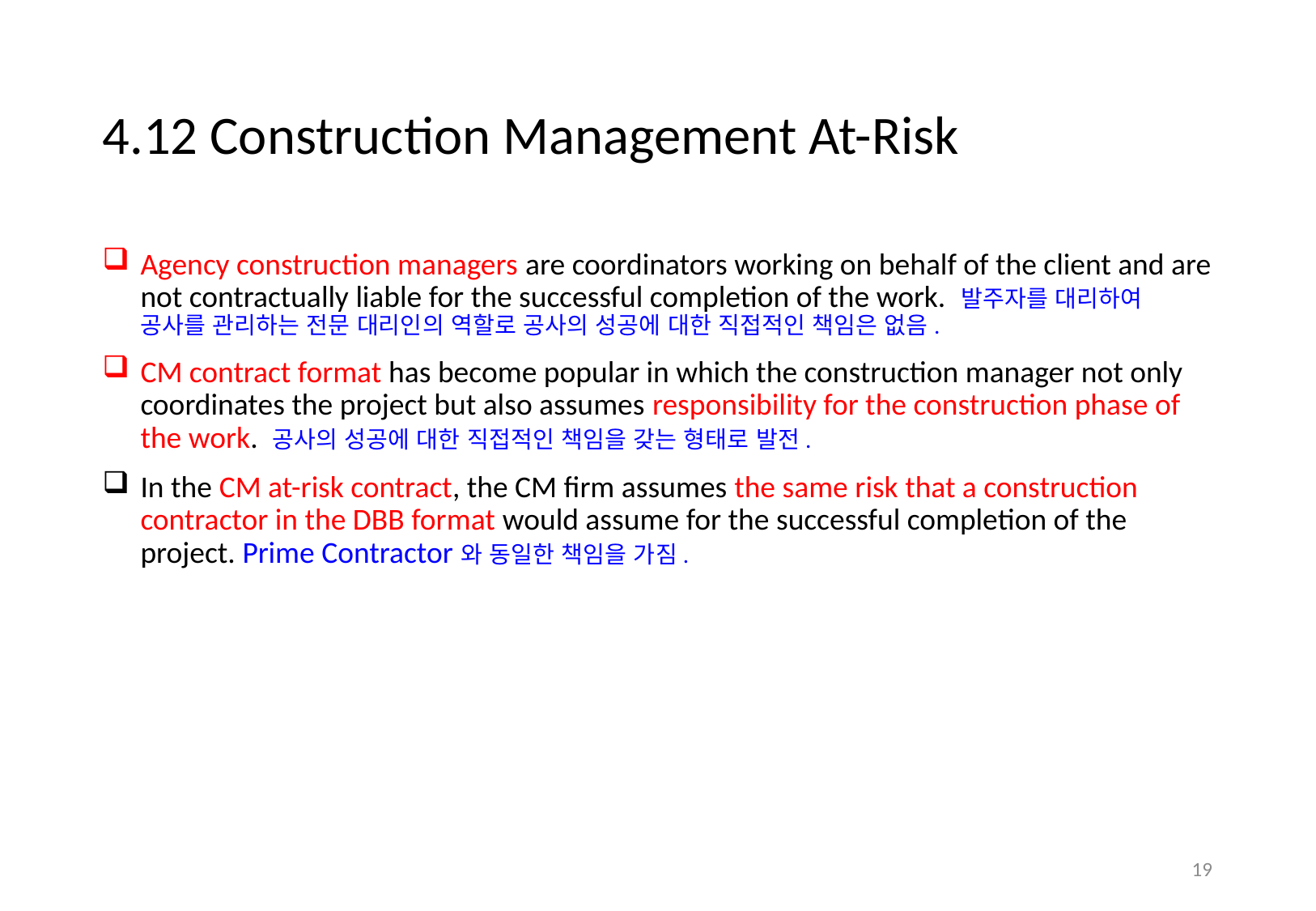

# 4.12 Construction Management At-Risk
Agency construction managers are coordinators working on behalf of the client and are not contractually liable for the successful completion of the work. 발주자를 대리하여 공사를 관리하는 전문 대리인의 역할로 공사의 성공에 대한 직접적인 책임은 없음.
CM contract format has become popular in which the construction manager not only coordinates the project but also assumes responsibility for the construction phase of the work. 공사의 성공에 대한 직접적인 책임을 갖는 형태로 발전.
In the CM at-risk contract, the CM firm assumes the same risk that a construction contractor in the DBB format would assume for the successful completion of the project. Prime Contractor와 동일한 책임을 가짐.
19